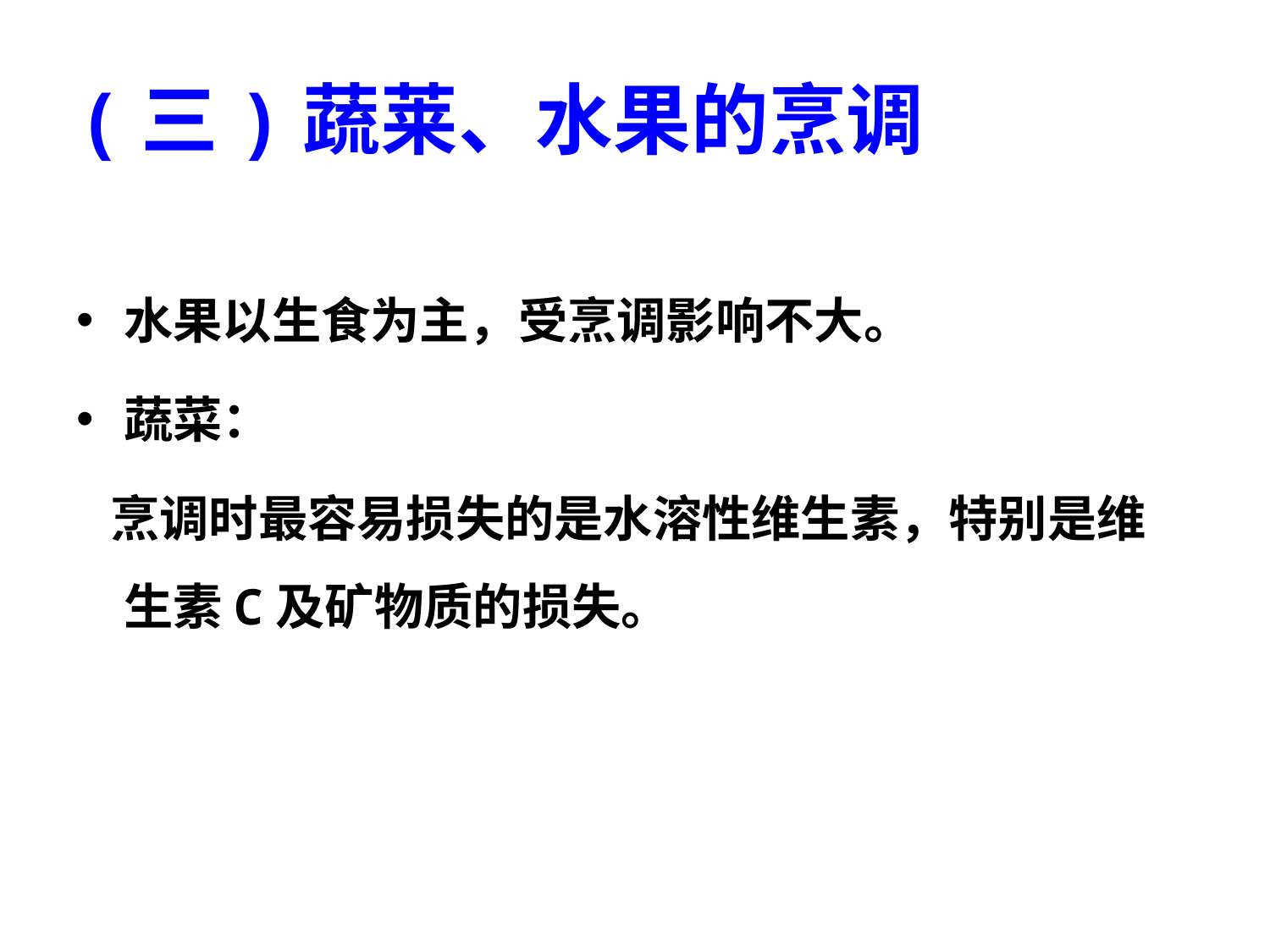

# (三)蔬莱、水果的烹调
水果以生食为主，受烹调影响不大。
蔬菜：
  烹调时最容易损失的是水溶性维生素，特别是维生素C及矿物质的损失。